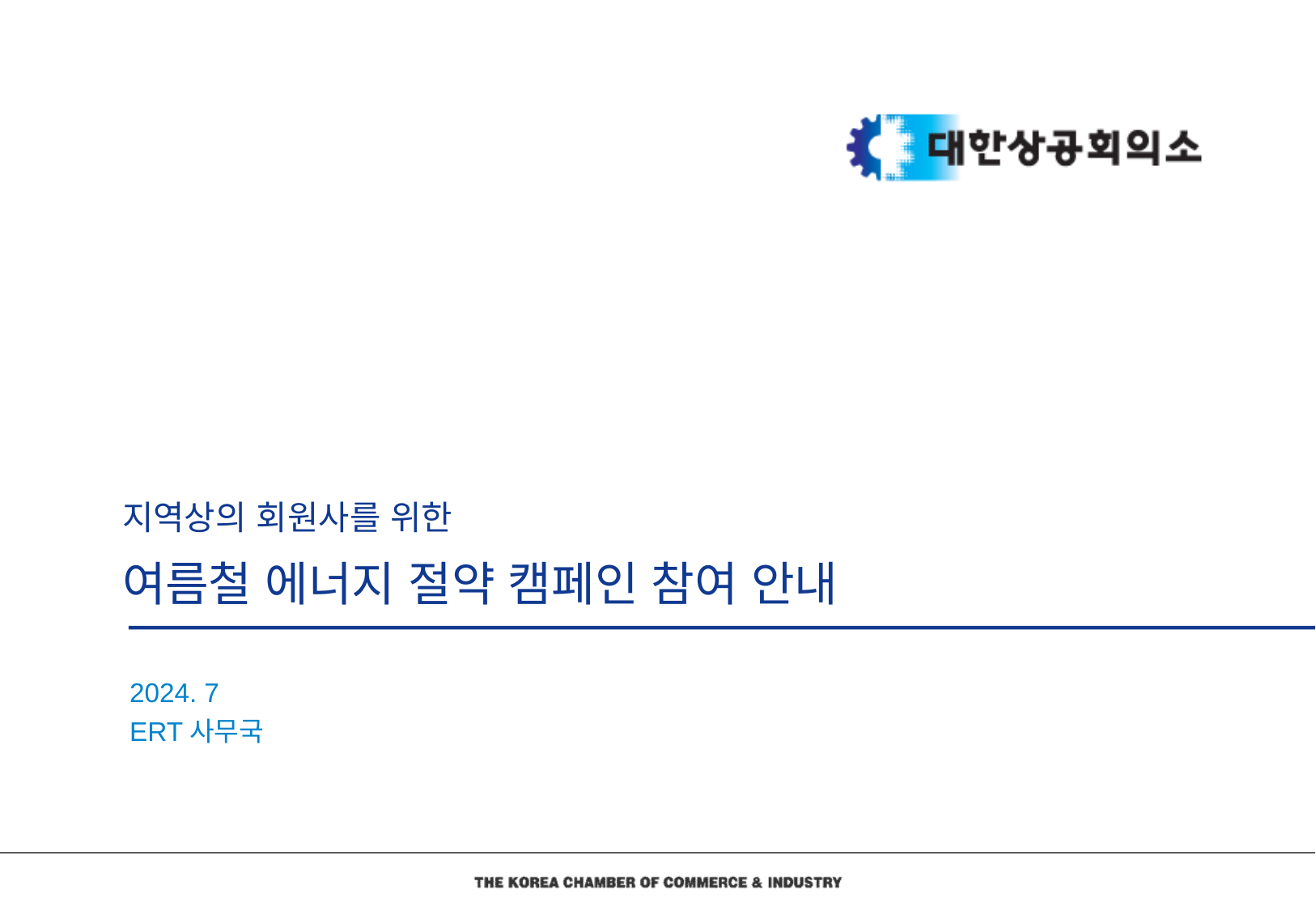

# 지역상의 회원사를 위한 여름철 에너지 절약 캠페인 참여 안내
2024. 7
ERT사무국